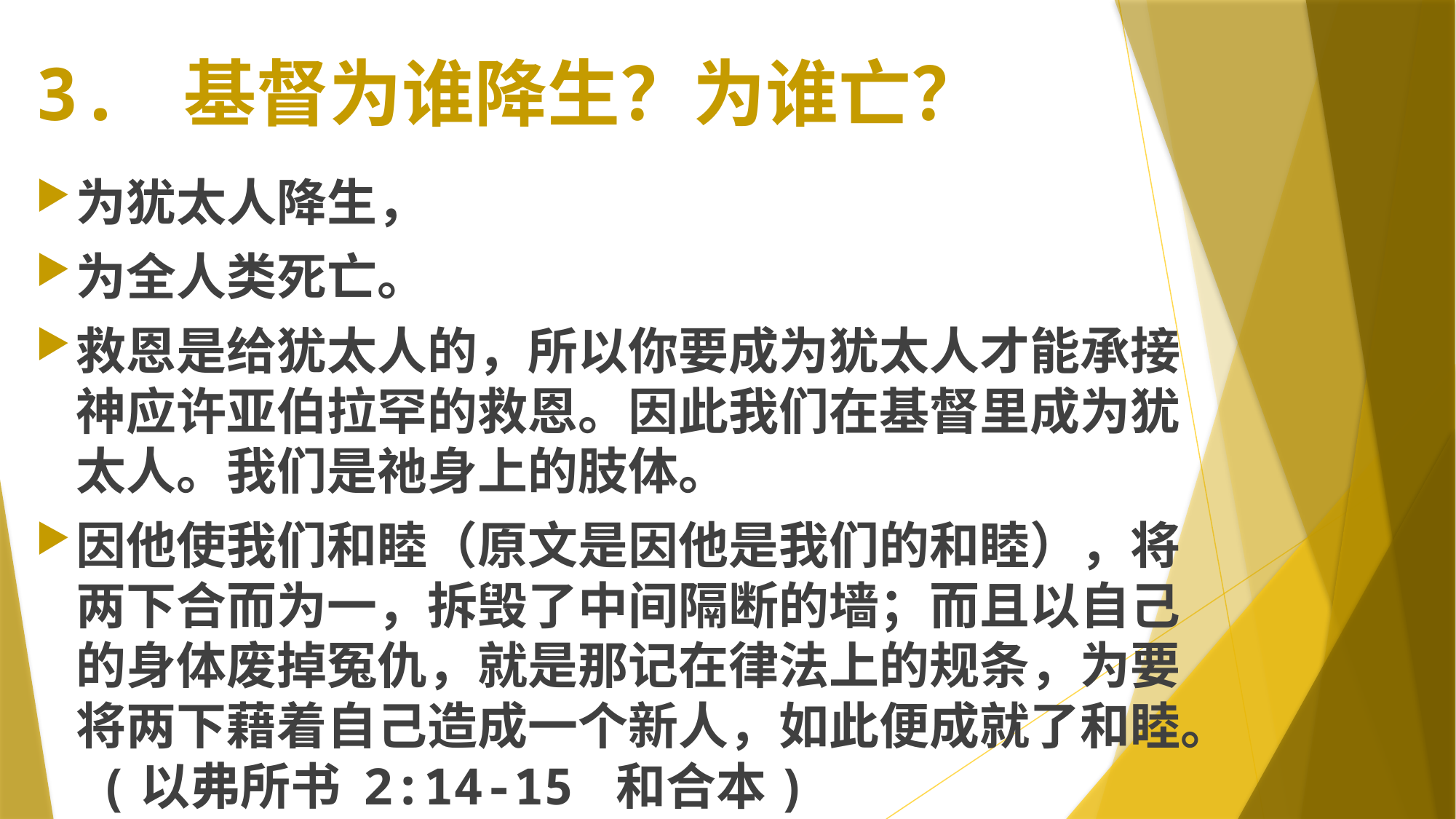

# 3. 基督为谁降生？为谁亡？
为犹太人降生，
为全人类死亡。
救恩是给犹太人的，所以你要成为犹太人才能承接神应许亚伯拉罕的救恩。因此我们在基督里成为犹太人。我们是祂身上的肢体。
因他使我们和睦（原文是因他是我们的和睦），将两下合而为一，拆毁了中间隔断的墙；而且以自己的身体废掉冤仇，就是那记在律法上的规条，为要将两下藉着自己造成一个新人，如此便成就了和睦。 (以弗所书 2:14-15 和合本)